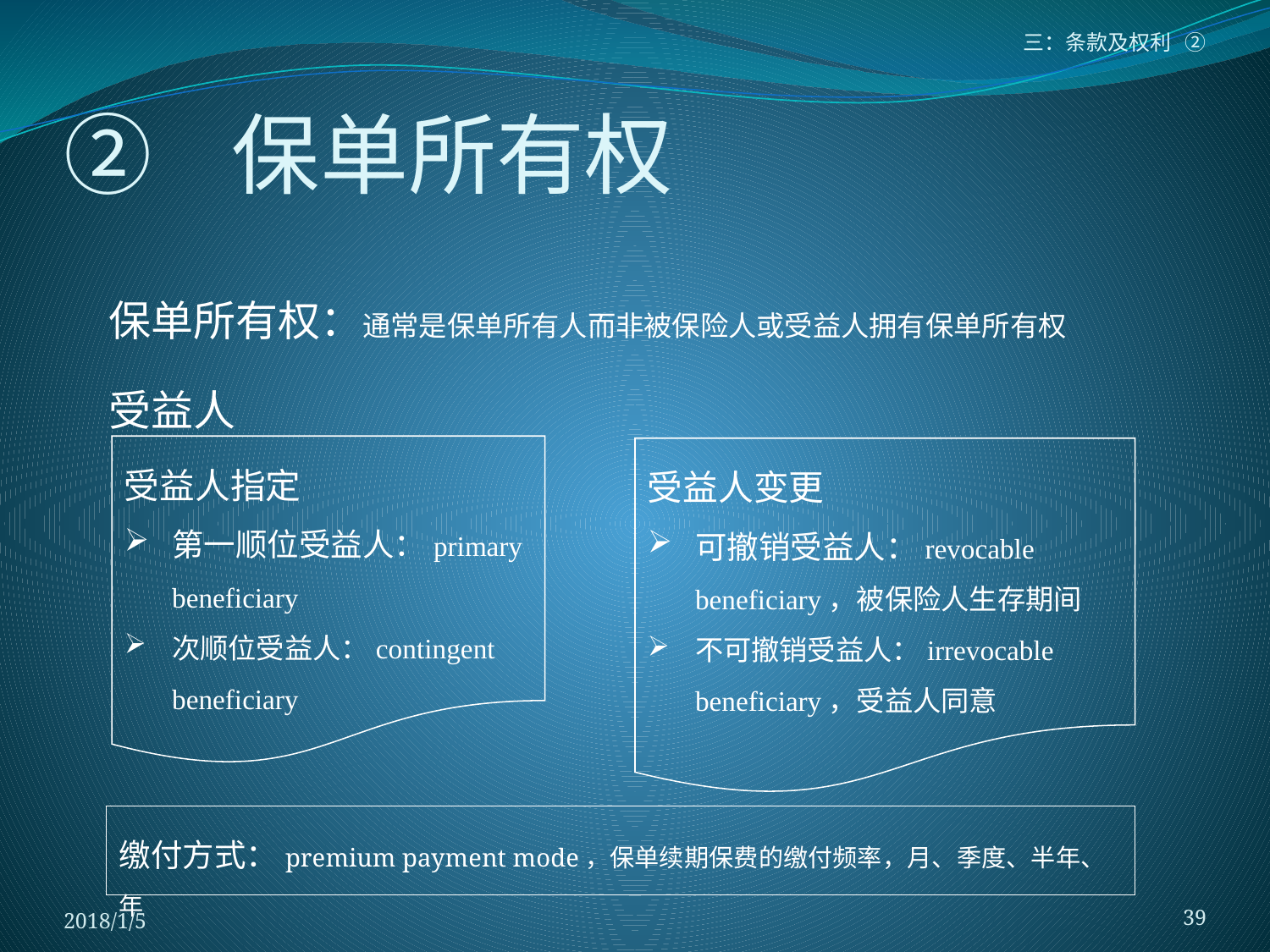

三：条款及权利   ②
# ②   保单所有权
保单所有权：通常是保单所有人而非被保险人或受益人拥有保单所有权
受益人
受益人指定
第一顺位受益人：primary beneficiary
次顺位受益人：contingent beneficiary
受益人变更
可撤销受益人：revocable beneficiary，被保险人生存期间
不可撤销受益人：irrevocable beneficiary，受益人同意
缴付方式：premium payment mode，保单续期保费的缴付频率，月、季度、半年、年
2018/1/5
39